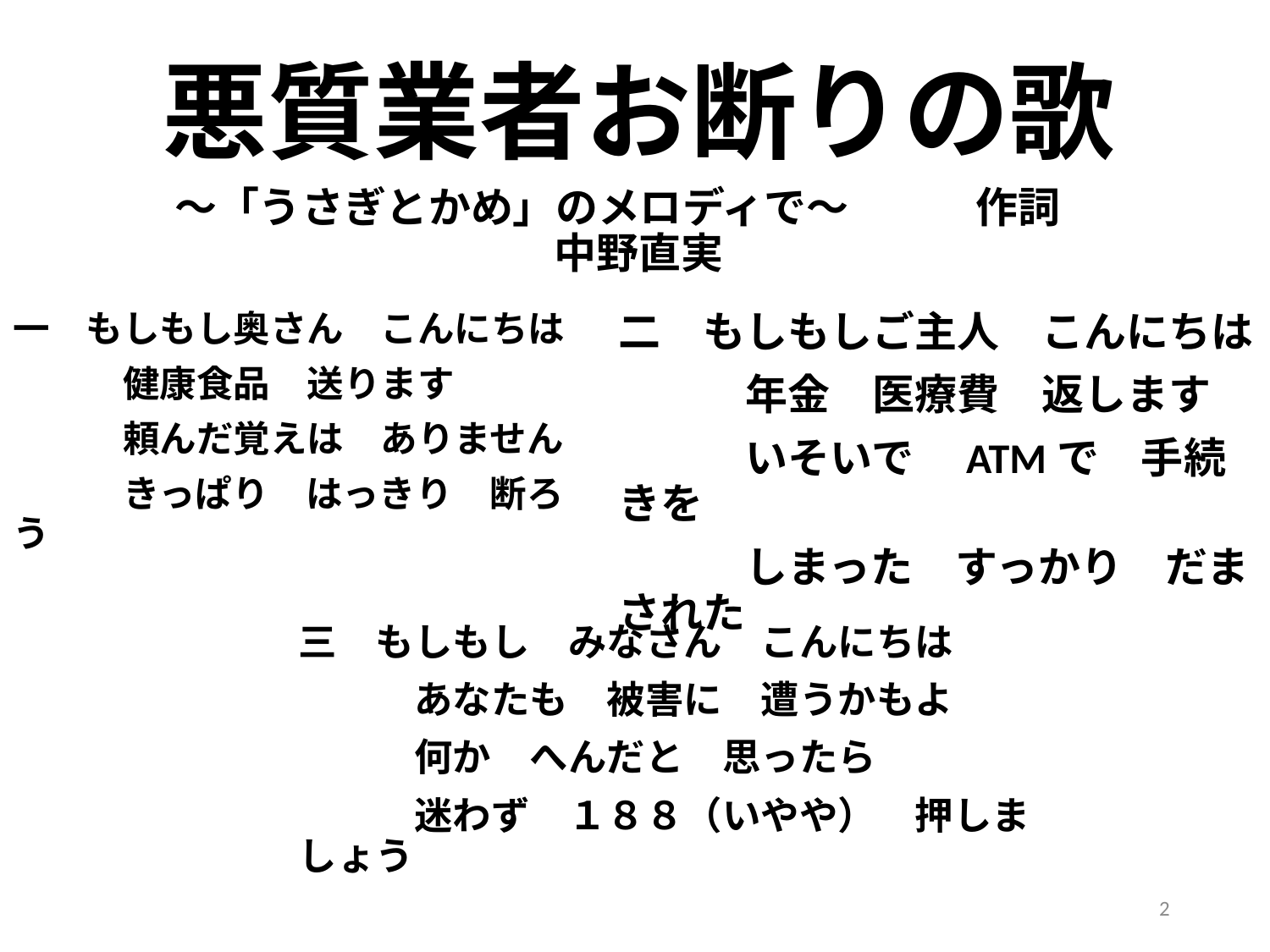

# 悪質業者お断りの歌
～「うさぎとかめ」のメロディで～　　　作詞　中野直実

一　もしもし奥さん　こんにちは
　　　健康食品　送ります
　　　頼んだ覚えは　ありません
　　　きっぱり　はっきり　断ろう

二　もしもしご主人　こんにちは
　　　年金　医療費　返します
　　　いそいで　ATMで　手続きを
　　　しまった　すっかり　だまされた

三　もしもし　みなさん　こんにちは
　　　あなたも　被害に　遭うかもよ
　　　何か　へんだと　思ったら
　　　迷わず　１８８（いやや）　押しましょう

2